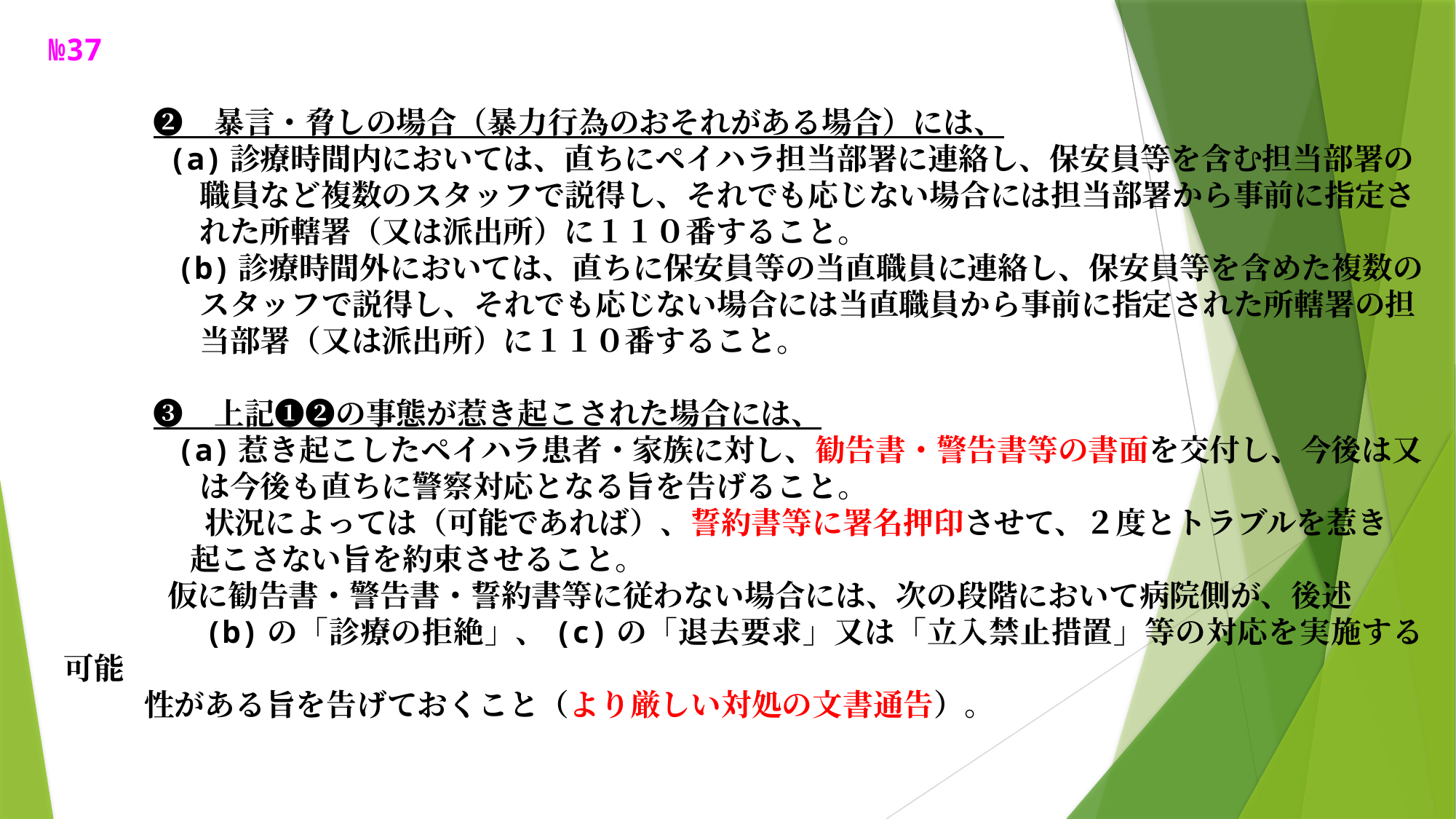

№37

　　　　❷　暴言・脅しの場合（暴力行為のおそれがある場合）には、
　　　　 (a)診療時間内においては、直ちにペイハラ担当部署に連絡し、保安員等を含む担当部署の
　　　　　職員など複数のスタッフで説得し、それでも応じない場合には担当部署から事前に指定さ
　　　　　れた所轄署（又は派出所）に１１０番すること。
　　　　(b)診療時間外においては、直ちに保安員等の当直職員に連絡し、保安員等を含めた複数の
　　　　　スタッフで説得し、それでも応じない場合には当直職員から事前に指定された所轄署の担
　　　　　当部署（又は派出所）に１１０番すること。

　　　　❸　上記❶❷の事態が惹き起こされた場合には、
　　　　(a)惹き起こしたペイハラ患者・家族に対し、勧告書・警告書等の書面を交付し、今後は又
　　　　　は今後も直ちに警察対応となる旨を告げること。
  　　　状況によっては（可能であれば）、誓約書等に署名押印させて、２度とトラブルを惹き
　　 　起こさない旨を約束させること。
　      仮に勧告書・警告書・誓約書等に従わない場合には、次の段階において病院側が、後述
      (b)の「診療の拒絶」、(c)の「退去要求」又は「立入禁止措置」等の対応を実施する可能
      性がある旨を告げておくこと（より厳しい対処の文書通告）。